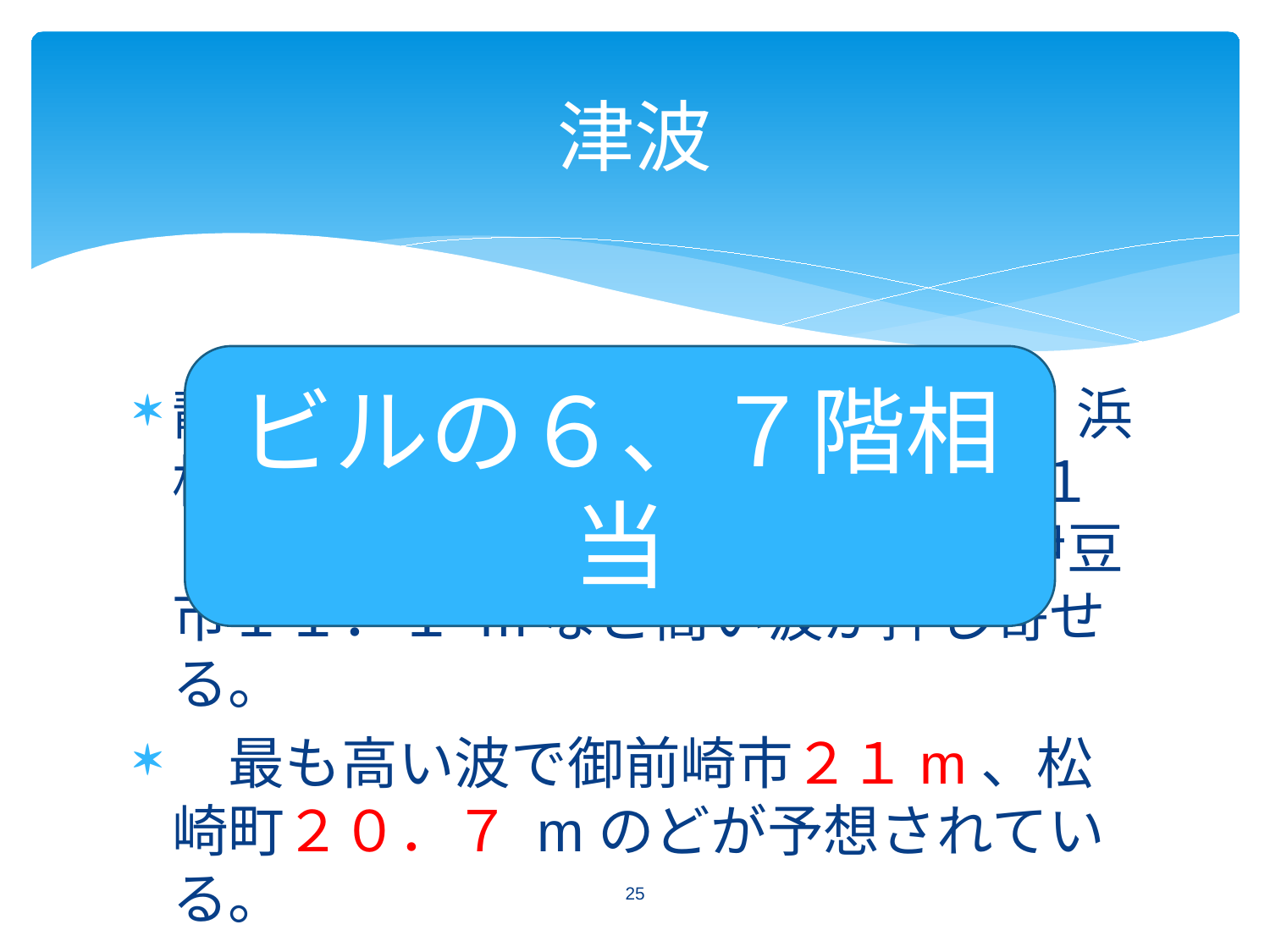

# 津波
ビルの６、７階相当
静岡市は、だいたい１０ｍを超え、浜松市西区１４．３m、浜松市南区１４．８ m、磐田市１１．８m、伊豆市１１．１ mなど高い波が押し寄せる。
　最も高い波で御前崎市２１m、松崎町２０．７ mのどが予想されている。

25